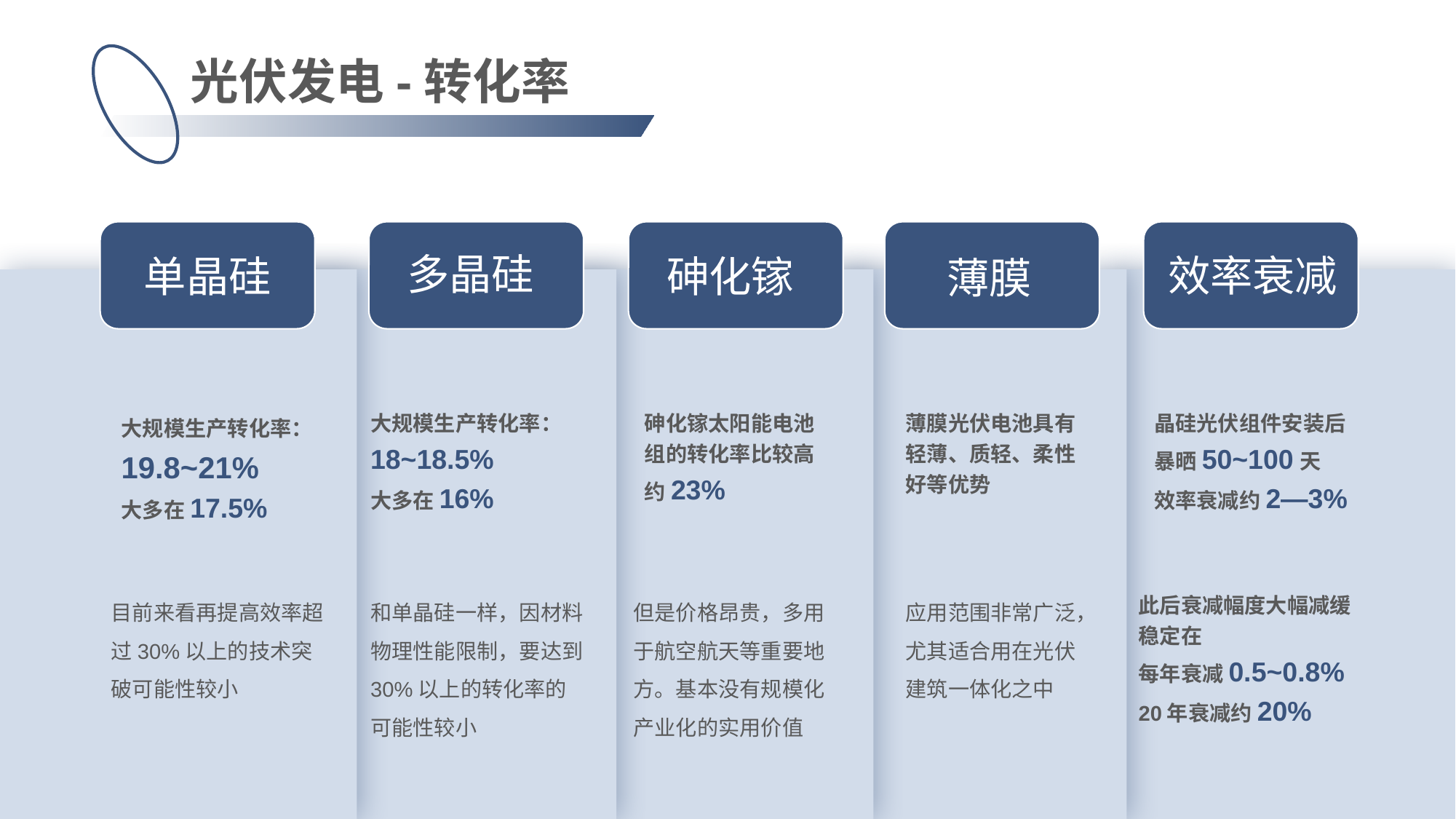

光伏发电-转化率

单晶硅

多晶硅

砷化镓

薄膜

效率衰减

大规模生产转化率：
19.8~21%
大多在17.5%
大规模生产转化率：
18~18.5%
大多在16%
砷化镓太阳能电池组的转化率比较高
约23%
薄膜光伏电池具有轻薄、质轻、柔性好等优势
晶硅光伏组件安装后
暴晒50~100天
效率衰减约2—3%
目前来看再提高效率超过30%以上的技术突破可能性较小
和单晶硅一样，因材料物理性能限制，要达到30%以上的转化率的可能性较小
但是价格昂贵，多用于航空航天等重要地方。基本没有规模化产业化的实用价值
应用范围非常广泛，尤其适合用在光伏建筑一体化之中
此后衰减幅度大幅减缓稳定在
每年衰减0.5~0.8%
20年衰减约20%